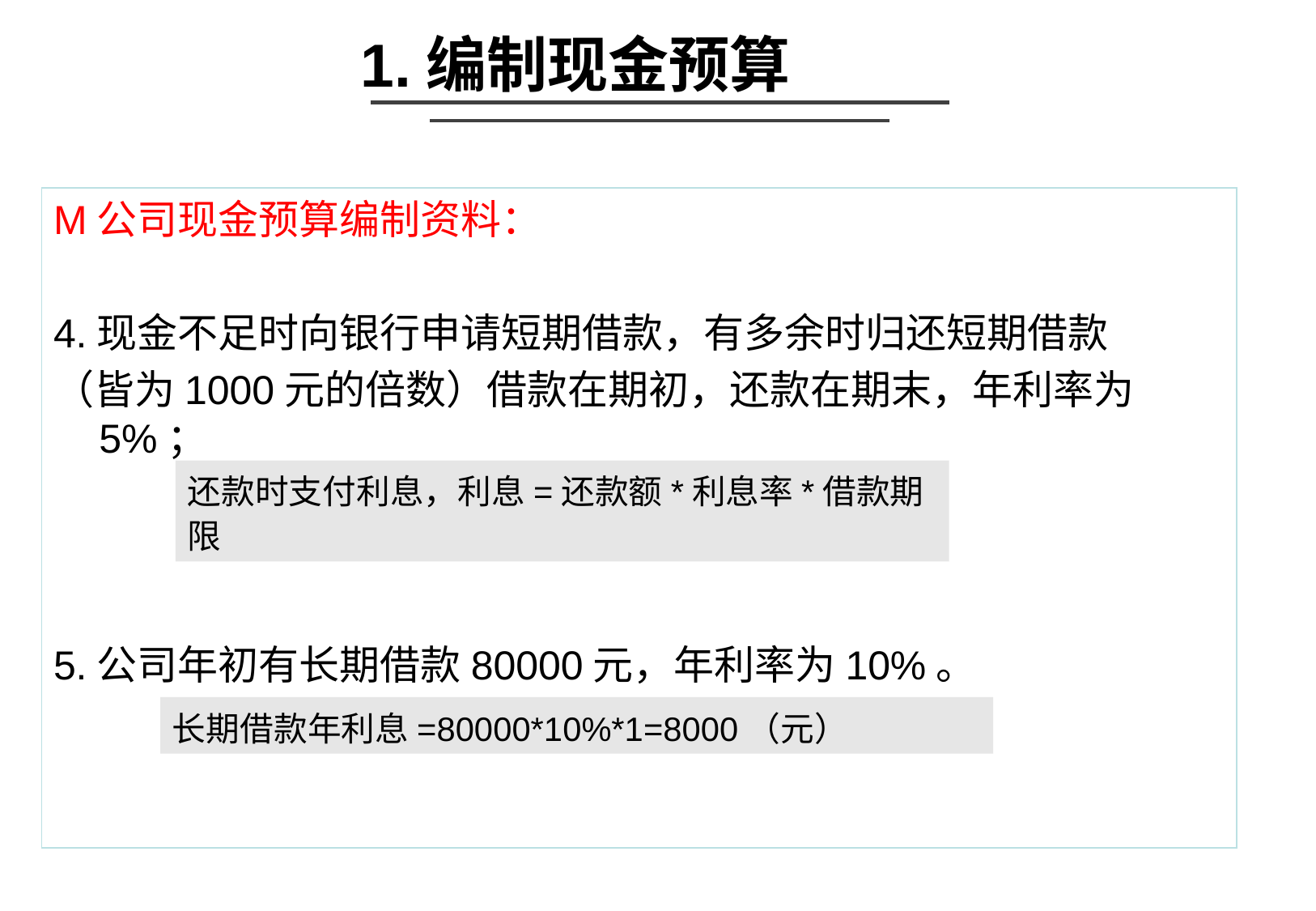

1.编制现金预算
M公司现金预算编制资料：

4.现金不足时向银行申请短期借款，有多余时归还短期借款
（皆为1000元的倍数）借款在期初，还款在期末，年利率为5%；

5.公司年初有长期借款80000元，年利率为10%。

还款时支付利息，利息=还款额*利息率*借款期限
长期借款年利息=80000*10%*1=8000（元）